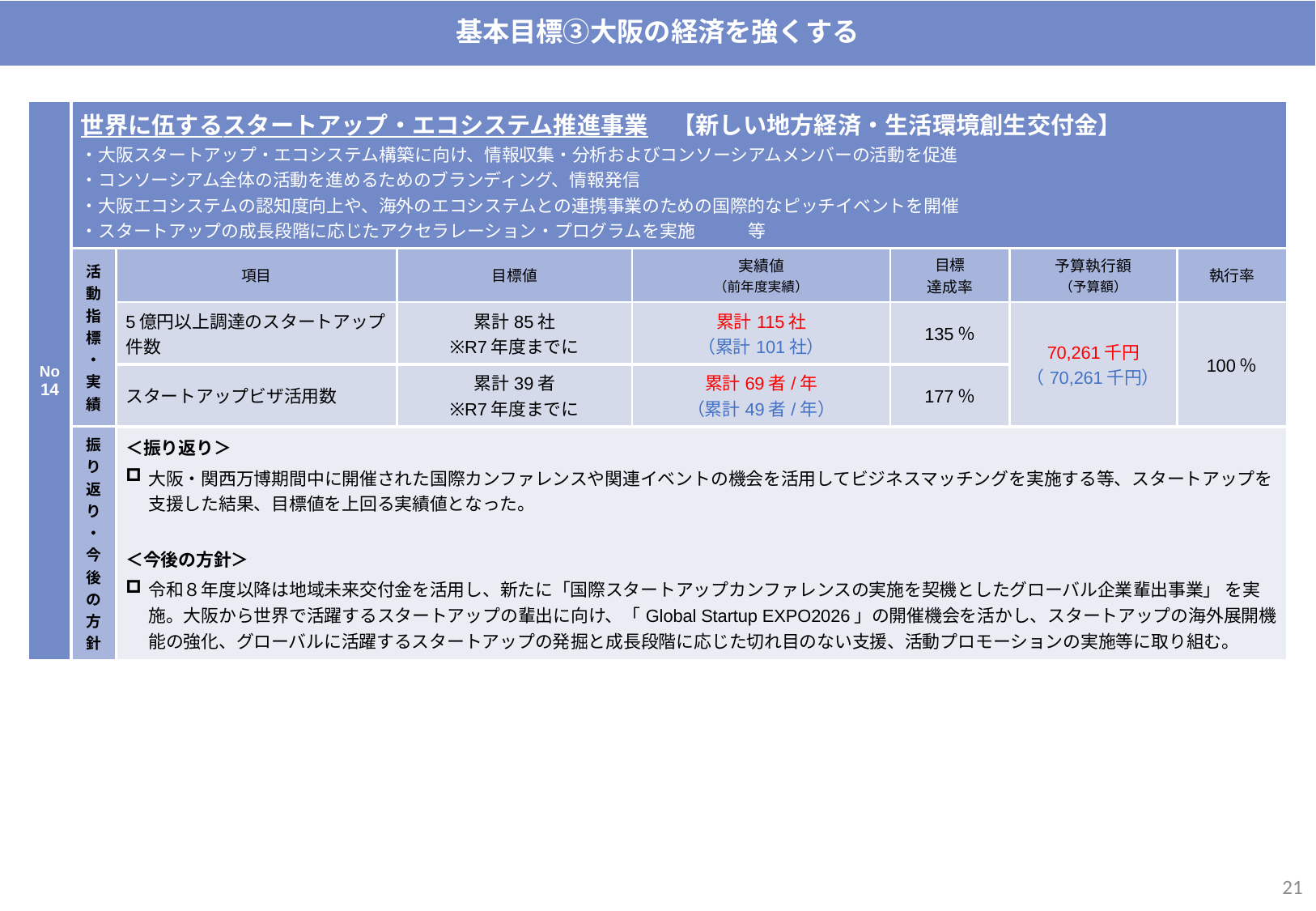

基本目標③大阪の経済を強くする
| No14 | 世界に伍するスタートアップ・エコシステム推進事業　【新しい地方経済・生活環境創生交付金】 ・大阪スタートアップ・エコシステム構築に向け、情報収集・分析およびコンソーシアムメンバーの活動を促進 ・コンソーシアム全体の活動を進めるためのブランディング、情報発信 ・大阪エコシステムの認知度向上や、海外のエコシステムとの連携事業のための国際的なピッチイベントを開催 ・スタートアップの成長段階に応じたアクセラレーション・プログラムを実施　　　等 |  |  |  |  | 公民戦略連携デスクの活動を通じて、企業・大学とwin-winの新たなパートナーシップを築く。また、これまで構築したネットワークを軸に、多様な事業者が連携した取組みを推進。それぞれの強みを活かし社会課題の解決や地域活性化をめざす。 |  |
| --- | --- | --- | --- | --- | --- | --- | --- |
|  | 活動指標・実績 | 項目 | 目標値 | 実績値 （前年度実績） | 目標 達成率 | 予算執行額 （予算額） | 執行率 |
|  |  | 5億円以上調達のスタートアップ件数 | 累計85社 ※R7年度までに | 累計115社 （累計101社） | 135％ | 70,261千円 （70,261千円） | 100％ |
|  |  | スタートアップビザ活用数 | 累計39者 ※R7年度までに | 累計69者/年 （累計49者/年） | 177％ |  |  |
|  | 振り返り・今後の方針 | ＜振り返り＞ 大阪・関西万博期間中に開催された国際カンファレンスや関連イベントの機会を活用してビジネスマッチングを実施する等、スタートアップを支援した結果、目標値を上回る実績値となった。 ＜今後の方針＞ 令和８年度以降は地域未来交付金を活用し、新たに「国際スタートアップカンファレンスの実施を契機としたグローバル企業輩出事業」 を実施。大阪から世界で活躍するスタートアップの輩出に向け、「Global Startup EXPO2026」の開催機会を活かし、スタートアップの海外展開機能の強化、グローバルに活躍するスタートアップの発掘と成長段階に応じた切れ目のない支援、活動プロモーションの実施等に取り組む。 |  |  |  |  |  |
21